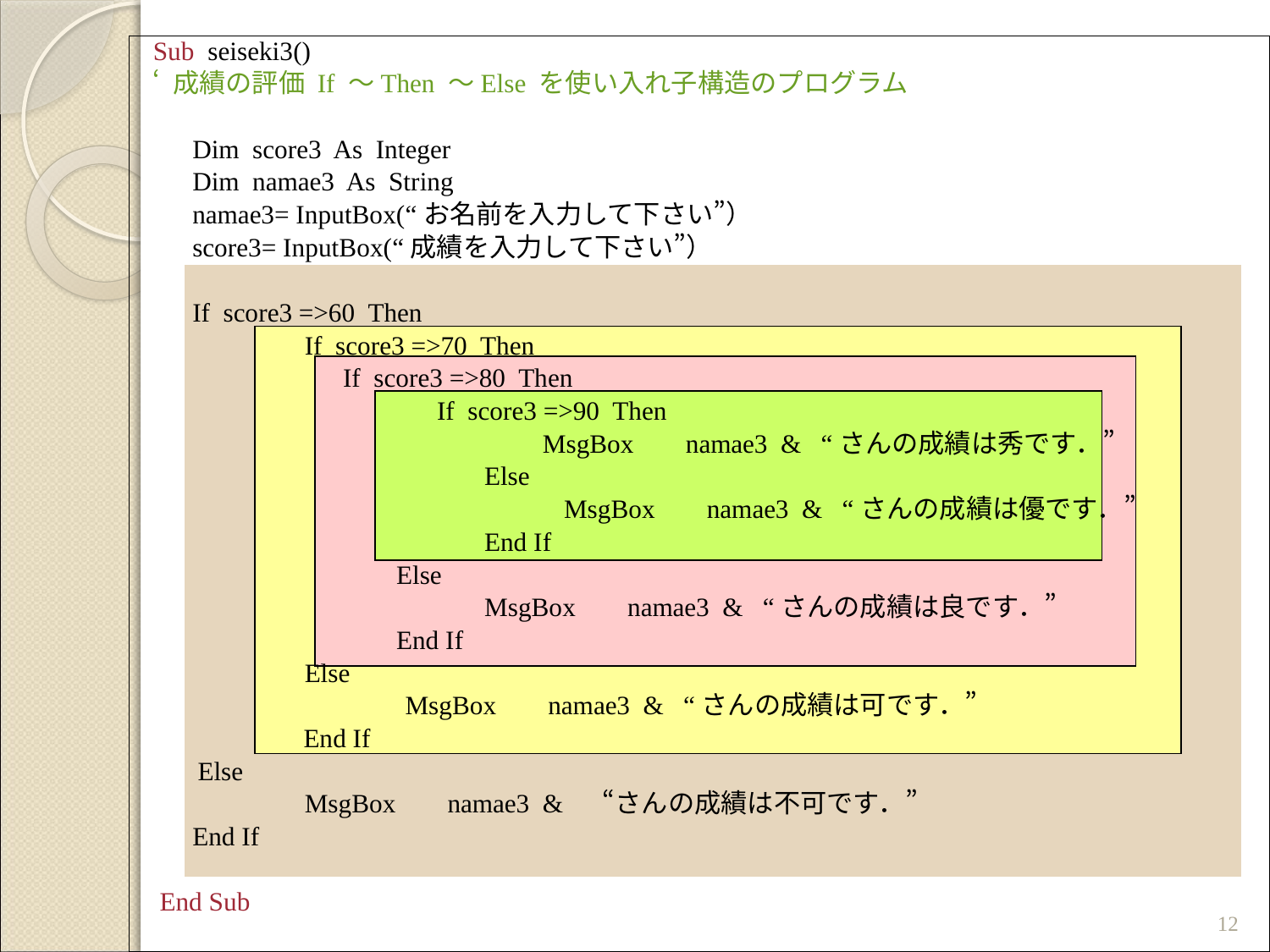

Sub  seiseki3()
‘ 成績の評価 If ～Then ～Else を使い入れ子構造のプログラム

	Dim  score3  As  Integer
	Dim  namae3  As  String
	namae3= InputBox(“お名前を入力して下さい”）
    	score3= InputBox(“成績を入力して下さい”）

	If  score3 =>60  Then
	　　　　If  score3 =>70  Then
	　　　　　  If  score3 =>80  Then
	　　　　　　　　　If  score3 =>90  Then
	　　　　　　　　　　　　　MsgBox 　 namae3  &   “さんの成績は秀です．”
		　　　　　　Else
		　　　　　　　　　MsgBox 　 namae3  &   “さんの成績は優です．”
		　　　　　　End If
		　　   Else
		　　　　　　MsgBox 　 namae3  &   “さんの成績は良です．”
		　　   End If
	　　　　Else
		　　　MsgBox 　 namae3  &   “さんの成績は可です．”
　　　　　  End If
　  Else
	　　　　MsgBox 　 namae3  & 　“さんの成績は不可です．”
	End If

 End Sub

12